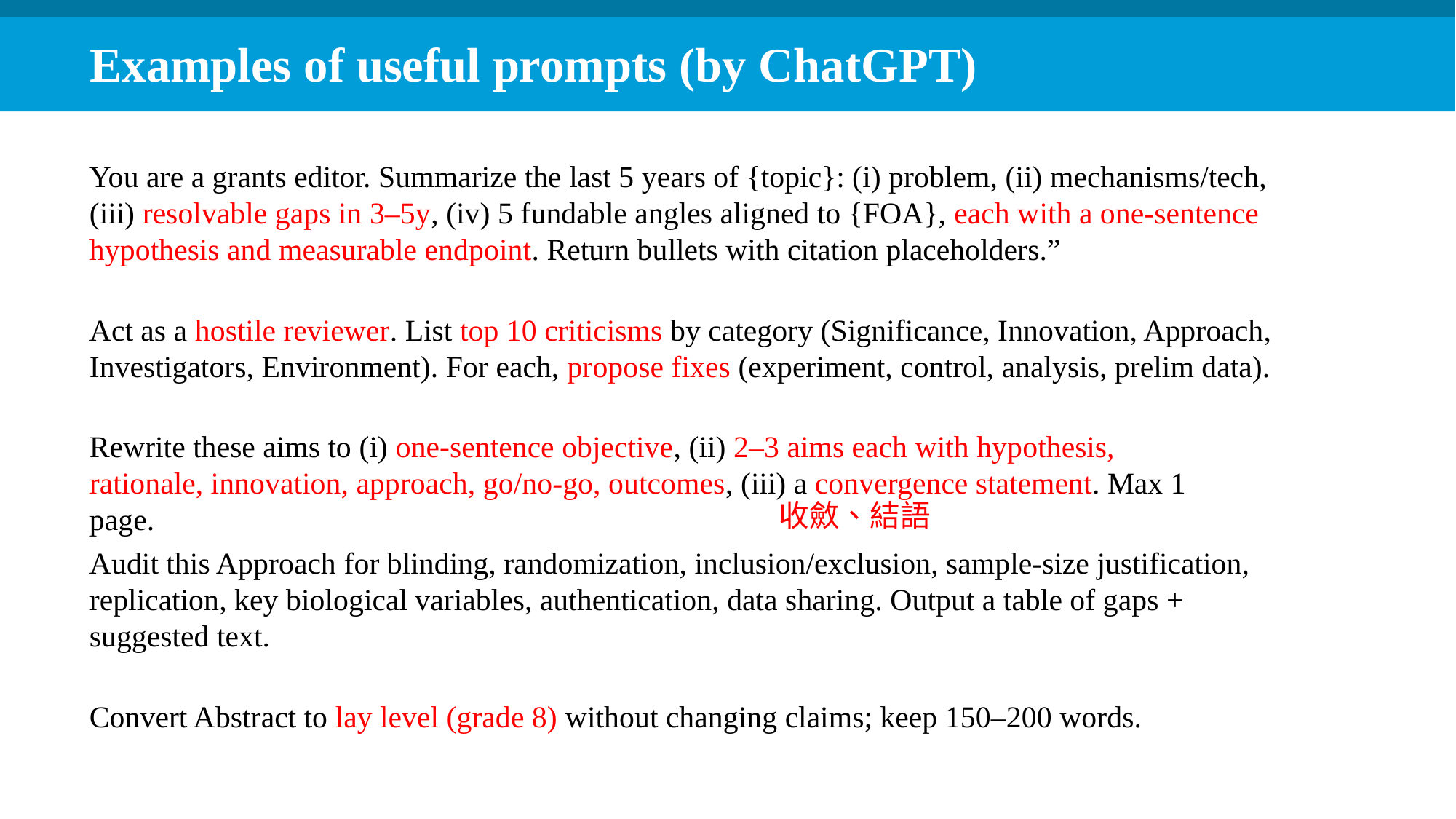

Examples of useful prompts (by ChatGPT)
You are a grants editor. Summarize the last 5 years of {topic}: (i) problem, (ii) mechanisms/tech, (iii) resolvable gaps in 3–5y, (iv) 5 fundable angles aligned to {FOA}, each with a one‑sentence hypothesis and measurable endpoint. Return bullets with citation placeholders.”
Act as a hostile reviewer. List top 10 criticisms by category (Significance, Innovation, Approach, Investigators, Environment). For each, propose fixes (experiment, control, analysis, prelim data).
Rewrite these aims to (i) one‑sentence objective, (ii) 2–3 aims each with hypothesis, rationale, innovation, approach, go/no‑go, outcomes, (iii) a convergence statement. Max 1 page.
收斂、結語
Audit this Approach for blinding, randomization, inclusion/exclusion, sample‑size justification, replication, key biological variables, authentication, data sharing. Output a table of gaps + suggested text.
Convert Abstract to lay level (grade 8) without changing claims; keep 150–200 words.